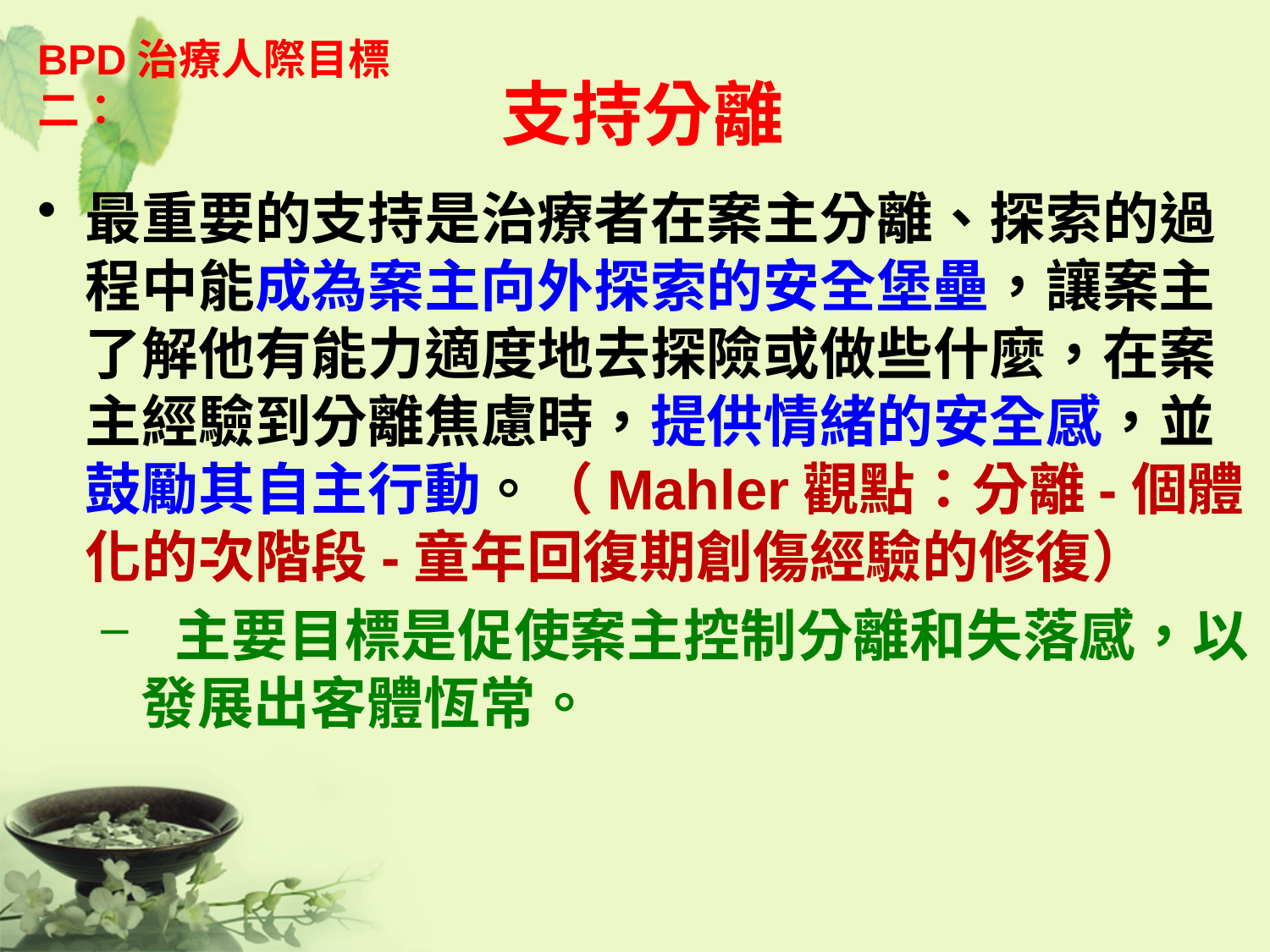

BPD治療人際目標二：
# 支持分離
最重要的支持是治療者在案主分離、探索的過程中能成為案主向外探索的安全堡壘，讓案主了解他有能力適度地去探險或做些什麼，在案主經驗到分離焦慮時，提供情緒的安全感，並鼓勵其自主行動。（Mahler觀點：分離-個體化的次階段-童年回復期創傷經驗的修復）
  主要目標是促使案主控制分離和失落感，以發展出客體恆常。